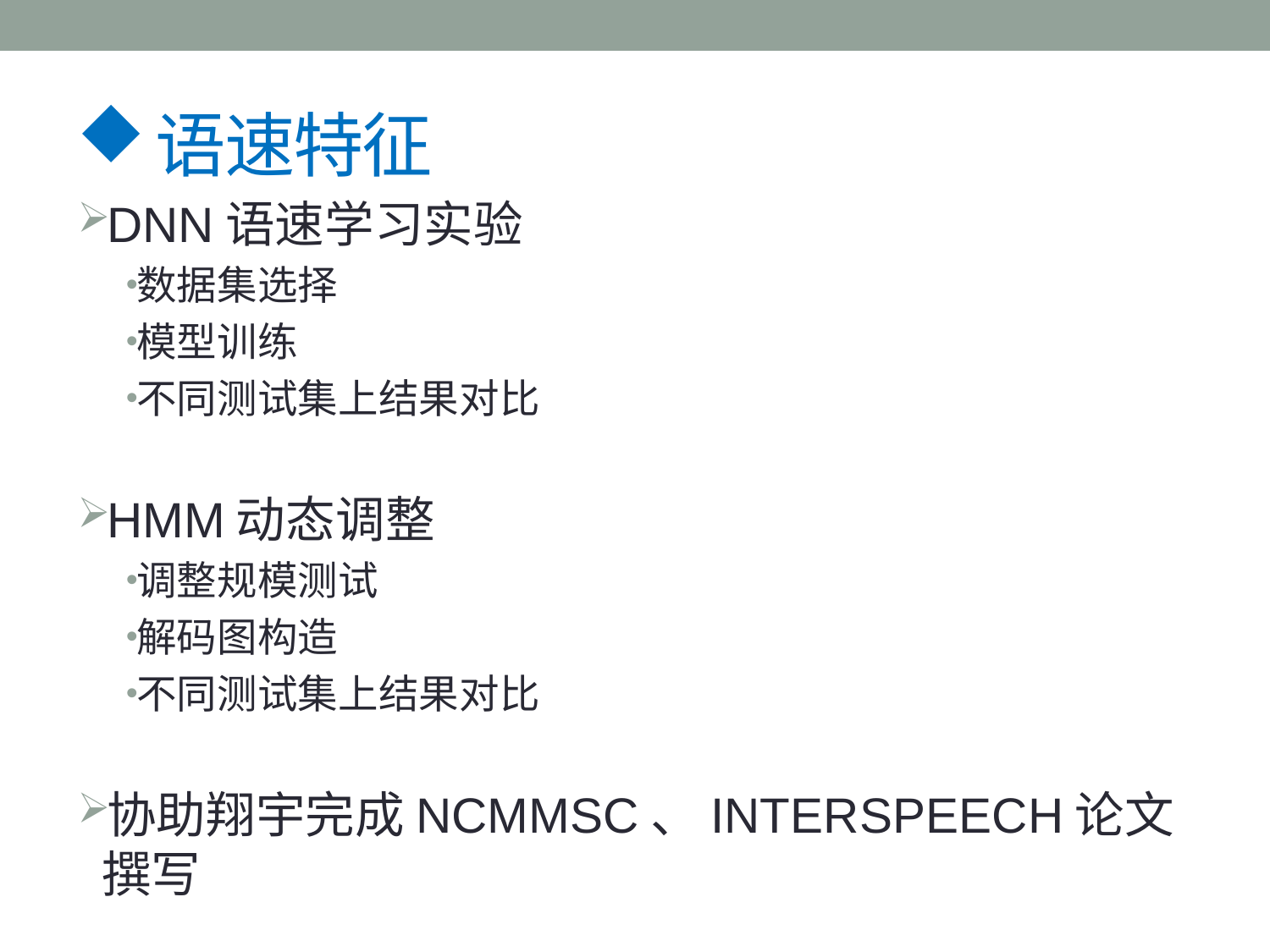

# 语速特征
DNN语速学习实验
数据集选择
模型训练
不同测试集上结果对比

HMM动态调整
调整规模测试
解码图构造
不同测试集上结果对比

协助翔宇完成NCMMSC、INTERSPEECH论文撰写